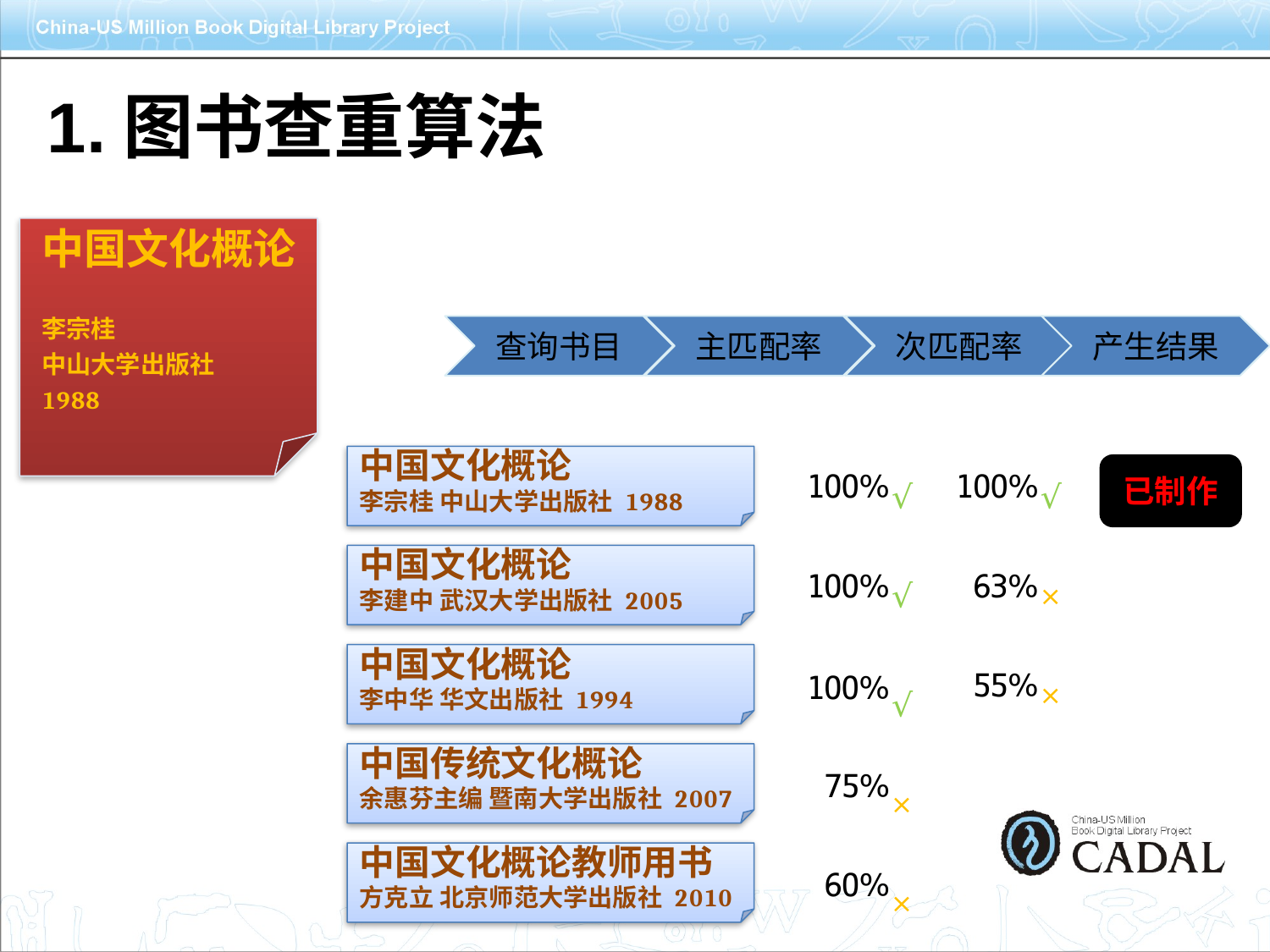

1.图书查重算法
中国文化概论

李宗桂
中山大学出版社
1988
查询书目
主匹配率
次匹配率
产生结果
中国文化概论
李宗桂 中山大学出版社 1988
100%
100%
已制作
√
√
中国文化概论
李建中 武汉大学出版社 2005
100%
63%
√
×
中国文化概论
李中华 华文出版社 1994
55%
100%
×
√
中国传统文化概论
余惠芬主编 暨南大学出版社 2007
75%
×
中国文化概论教师用书
方克立 北京师范大学出版社 2010
60%
×